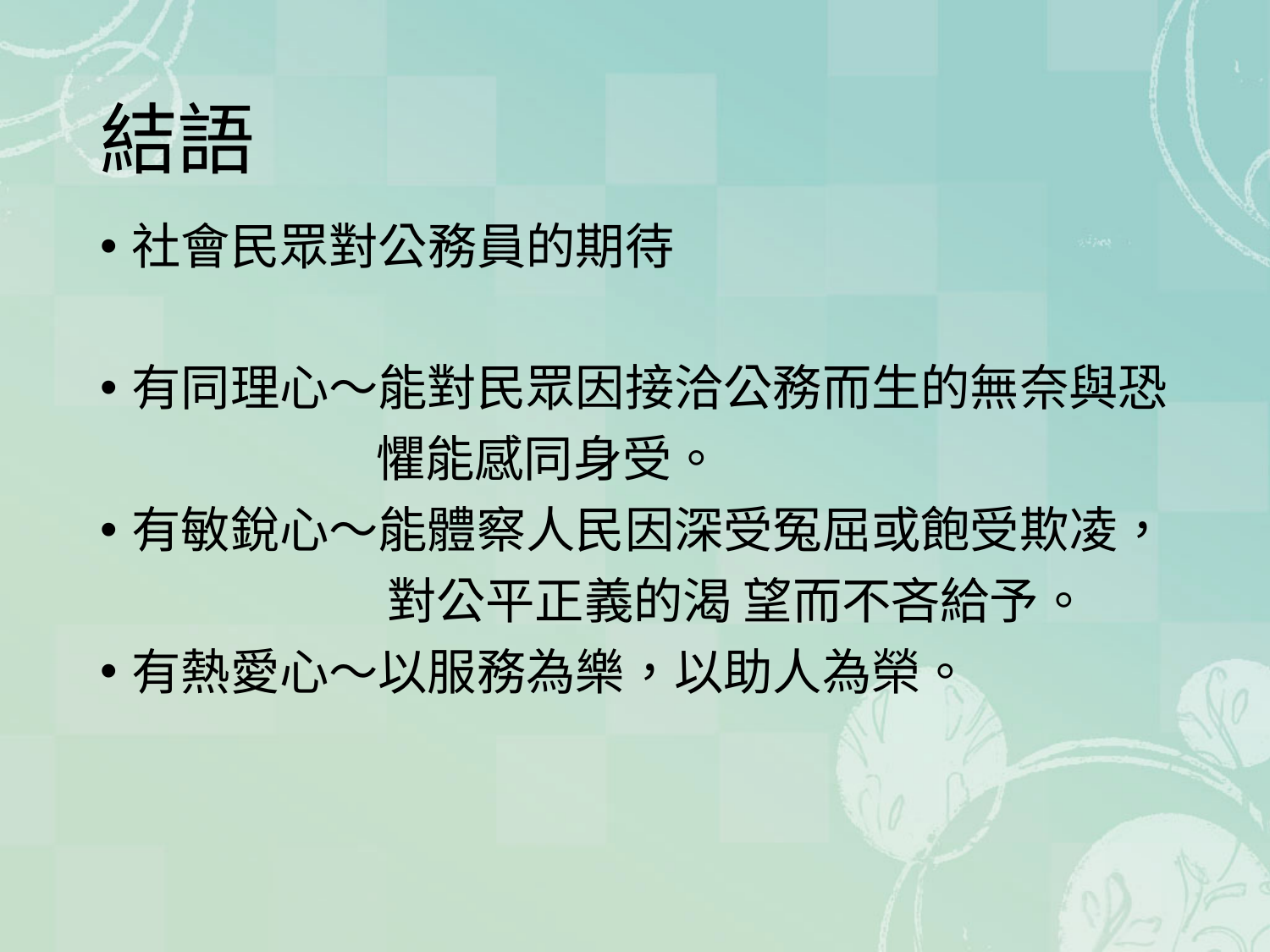

# 結語
社會民眾對公務員的期待

有同理心～能對民眾因接洽公務而生的無奈與恐
                        懼能感同身受。
有敏銳心～能體察人民因深受冤屈或飽受欺凌，
                         對公平正義的渴 望而不吝給予。
有熱愛心～以服務為樂，以助人為榮。